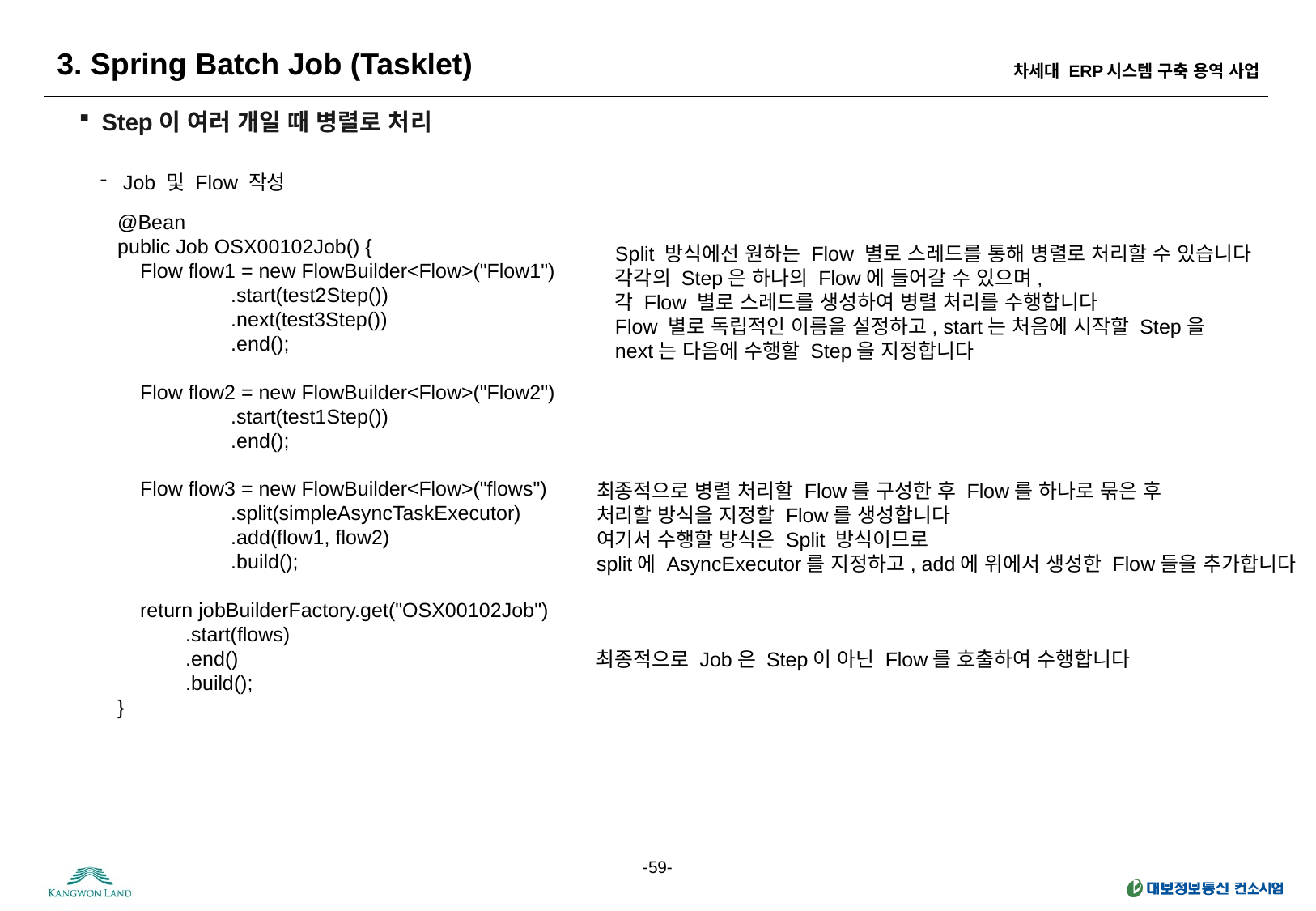

3. Spring Batch Job (Tasklet)
Step이 여러 개일 때 병렬로 처리

Job 및 Flow 작성
@Bean
public Job OSX00102Job() {
    Flow flow1 = new FlowBuilder<Flow>("Flow1")
                    .start(test2Step())
                    .next(test3Step())
                    .end();
    Flow flow2 = new FlowBuilder<Flow>("Flow2")
                    .start(test1Step())
                    .end();
    Flow flow3 = new FlowBuilder<Flow>("flows")
                    .split(simpleAsyncTaskExecutor)
                    .add(flow1, flow2)
                    .build();
    return jobBuilderFactory.get("OSX00102Job")
            .start(flows)
            .end()
            .build();
}

Split 방식에선 원하는 Flow 별로 스레드를 통해 병렬로 처리할 수 있습니다
각각의 Step은 하나의 Flow에 들어갈 수 있으며,
각 Flow 별로 스레드를 생성하여 병렬 처리를 수행합니다
Flow 별로 독립적인 이름을 설정하고, start는 처음에 시작할 Step을
next는 다음에 수행할 Step을 지정합니다
최종적으로 병렬 처리할 Flow를 구성한 후 Flow를 하나로 묶은 후
처리할 방식을 지정할 Flow를 생성합니다
여기서 수행할 방식은 Split 방식이므로
split에 AsyncExecutor를 지정하고, add에 위에서 생성한 Flow들을 추가합니다
최종적으로 Job은 Step이 아닌 Flow를 호출하여 수행합니다